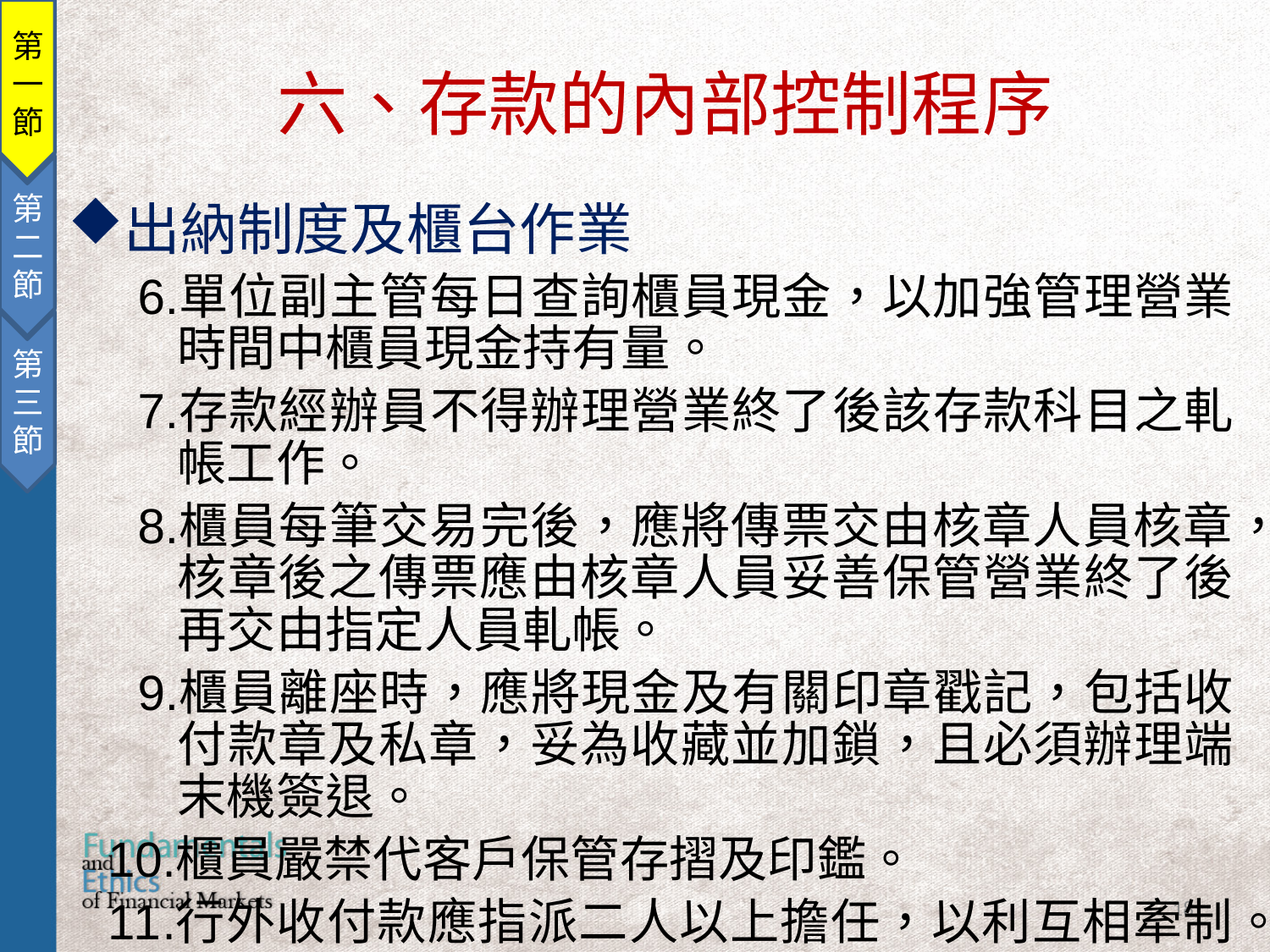

第一節
第二節
第三節
六、存款的內部控制程序
出納制度及櫃台作業
單位副主管每日查詢櫃員現金，以加強管理營業時間中櫃員現金持有量。
存款經辦員不得辦理營業終了後該存款科目之軋帳工作。
櫃員每筆交易完後，應將傳票交由核章人員核章，核章後之傳票應由核章人員妥善保管營業終了後再交由指定人員軋帳。
櫃員離座時，應將現金及有關印章戳記，包括收付款章及私章，妥為收藏並加鎖，且必須辦理端末機簽退。
櫃員嚴禁代客戶保管存摺及印鑑。
行外收付款應指派二人以上擔任，以利互相牽制。
18